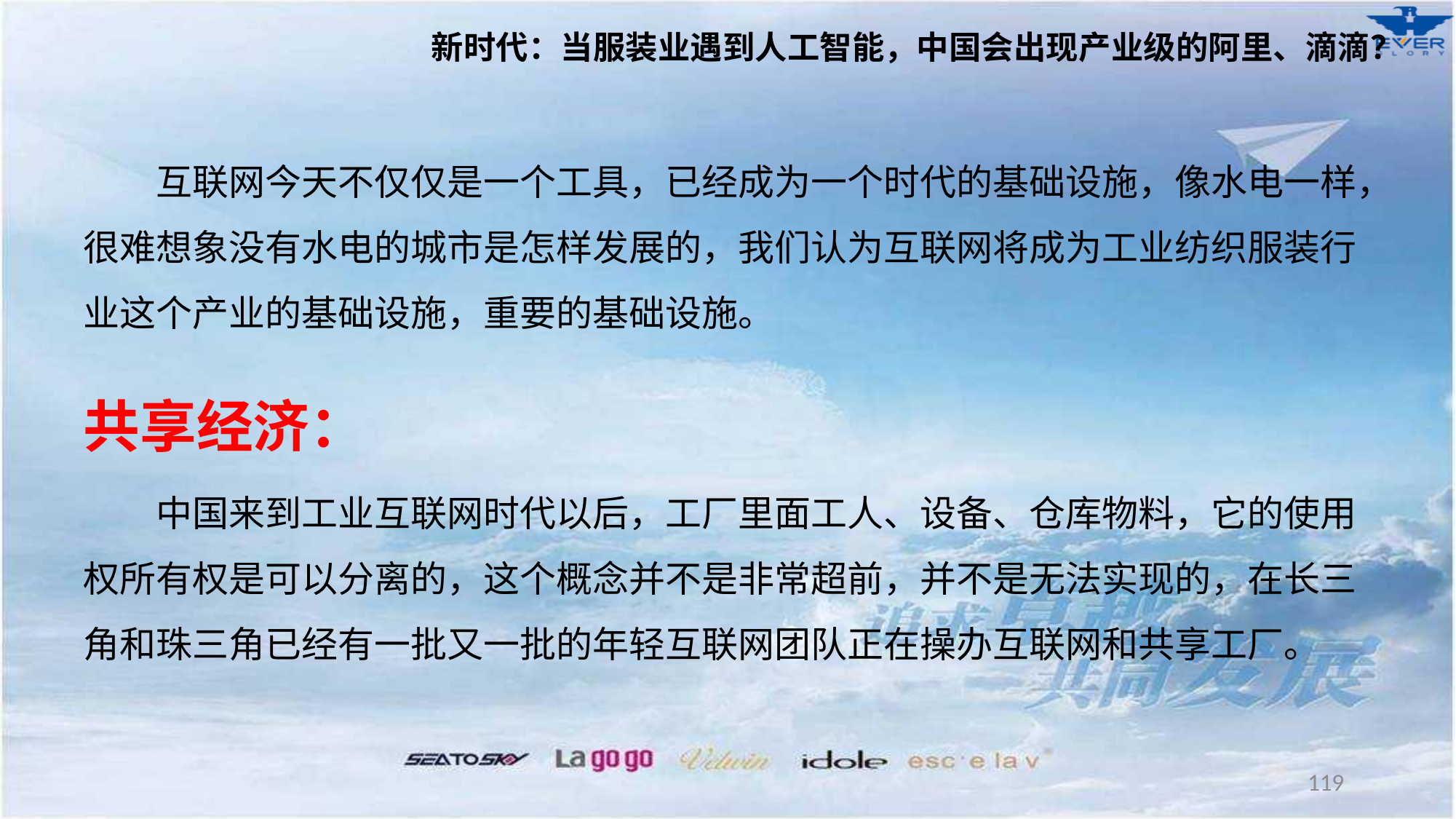

新时代：当服装业遇到人工智能，中国会出现产业级的阿里、滴滴？
互联网今天不仅仅是一个工具，已经成为一个时代的基础设施，像水电一样，很难想象没有水电的城市是怎样发展的，我们认为互联网将成为工业纺织服装行业这个产业的基础设施，重要的基础设施。
共享经济：
中国来到工业互联网时代以后，工厂里面工人、设备、仓库物料，它的使用权所有权是可以分离的，这个概念并不是非常超前，并不是无法实现的，在长三角和珠三角已经有一批又一批的年轻互联网团队正在操办互联网和共享工厂。
119